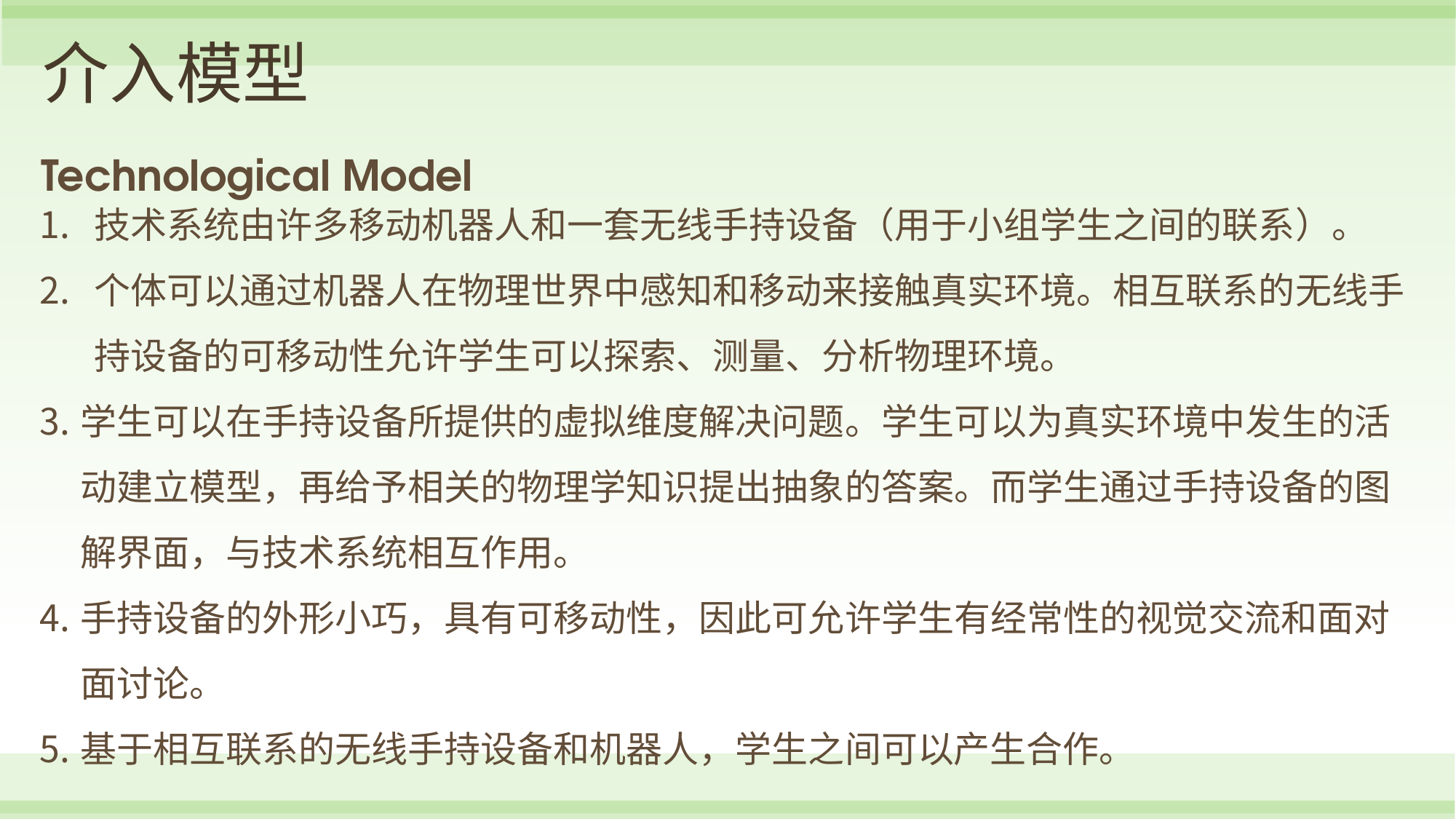

# 介入模型
Technological Model
技术系统由许多移动机器人和一套无线手持设备（用于小组学生之间的联系）。
个体可以通过机器人在物理世界中感知和移动来接触真实环境。相互联系的无线手持设备的可移动性允许学生可以探索、测量、分析物理环境。
学生可以在手持设备所提供的虚拟维度解决问题。学生可以为真实环境中发生的活动建立模型，再给予相关的物理学知识提出抽象的答案。而学生通过手持设备的图解界面，与技术系统相互作用。
手持设备的外形小巧，具有可移动性，因此可允许学生有经常性的视觉交流和面对面讨论。
基于相互联系的无线手持设备和机器人，学生之间可以产生合作。